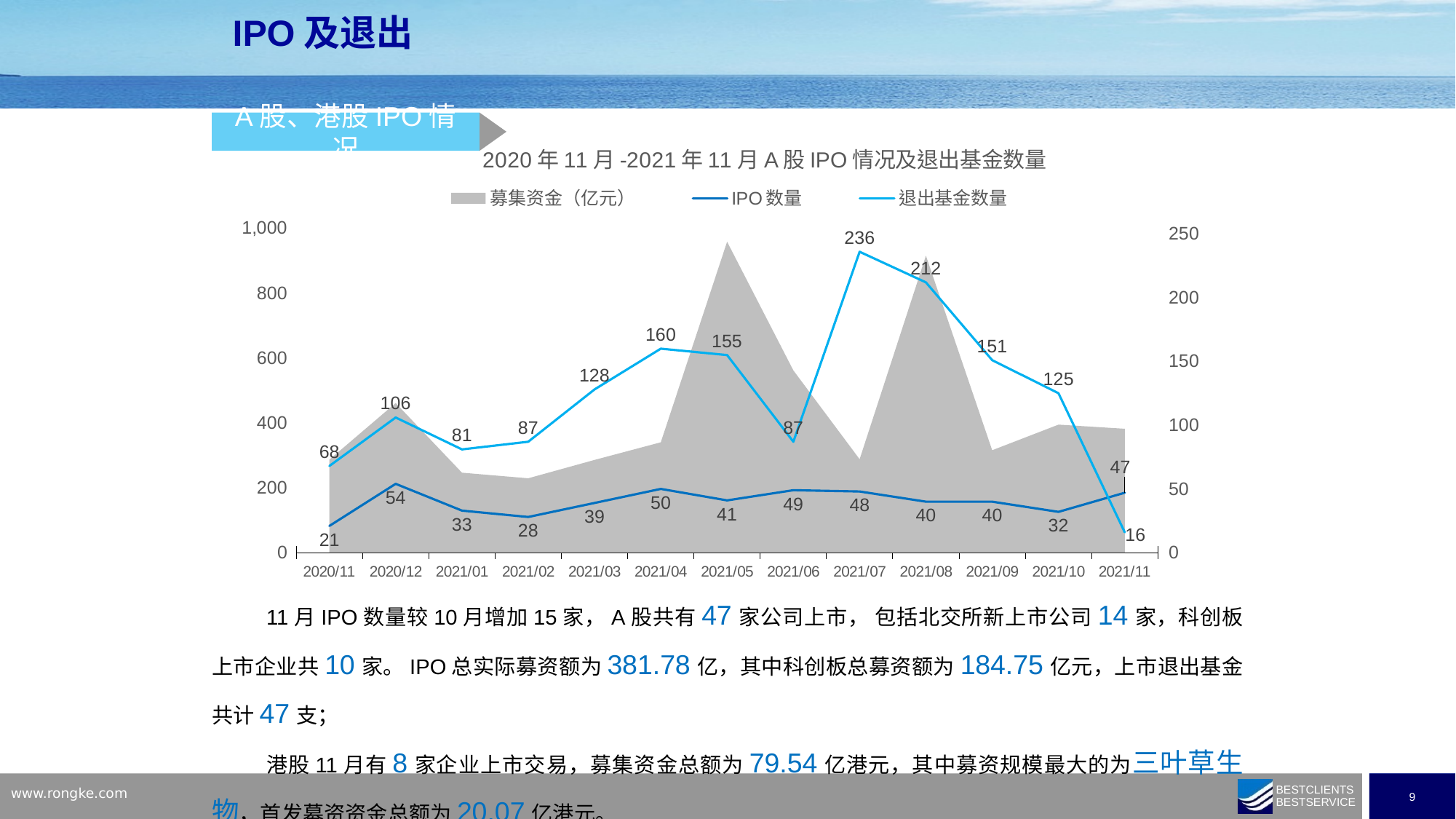

IPO及退出
A股、港股IPO情况

### Chart: 2020年11月-2021年11月A股IPO情况及退出基金数量

| Category | 募集资金（亿元） | IPO数量 | 退出基金数量 |
|---|---|---|---|
| 44165 | 286.68 | 21.0 | 68.0 |
| 44196 | 460.9184468445002 | 54.0 | 106.0 |
| 44227 | 246.38 | 33.0 | 81.0 |
| 44255 | 229.23 | 28.0 | 87.0 |
| 44256 | 285.68 | 39.0 | 128.0 |
| 44308 | 340.0 | 50.0 | 160.0 |
| 44344 | 958.0 | 41.0 | 155.0 |
| 44348 | 561.45 | 49.0 | 87.0 |
| 44408 | 287.82 | 48.0 | 236.0 |
| 44439 | 914.9564000000004 | 40.0 | 212.0 |
| 44440 | 315.5 | 40.0 | 151.0 |
| 44500 | 394.4662 | 32.0 | 125.0 |
| 44530 | 381.78 | 47.0 | 16.0 |
11月IPO数量较10月增加15家，A股共有47家公司上市， 包括北交所新上市公司14家，科创板上市企业共10家。IPO总实际募资额为381.78亿，其中科创板总募资额为184.75亿元，上市退出基金共计47支；
港股11月有8家企业上市交易，募集资金总额为79.54亿港元，其中募资规模最大的为三叶草生物，首发募资资金总额为20.07亿港元。